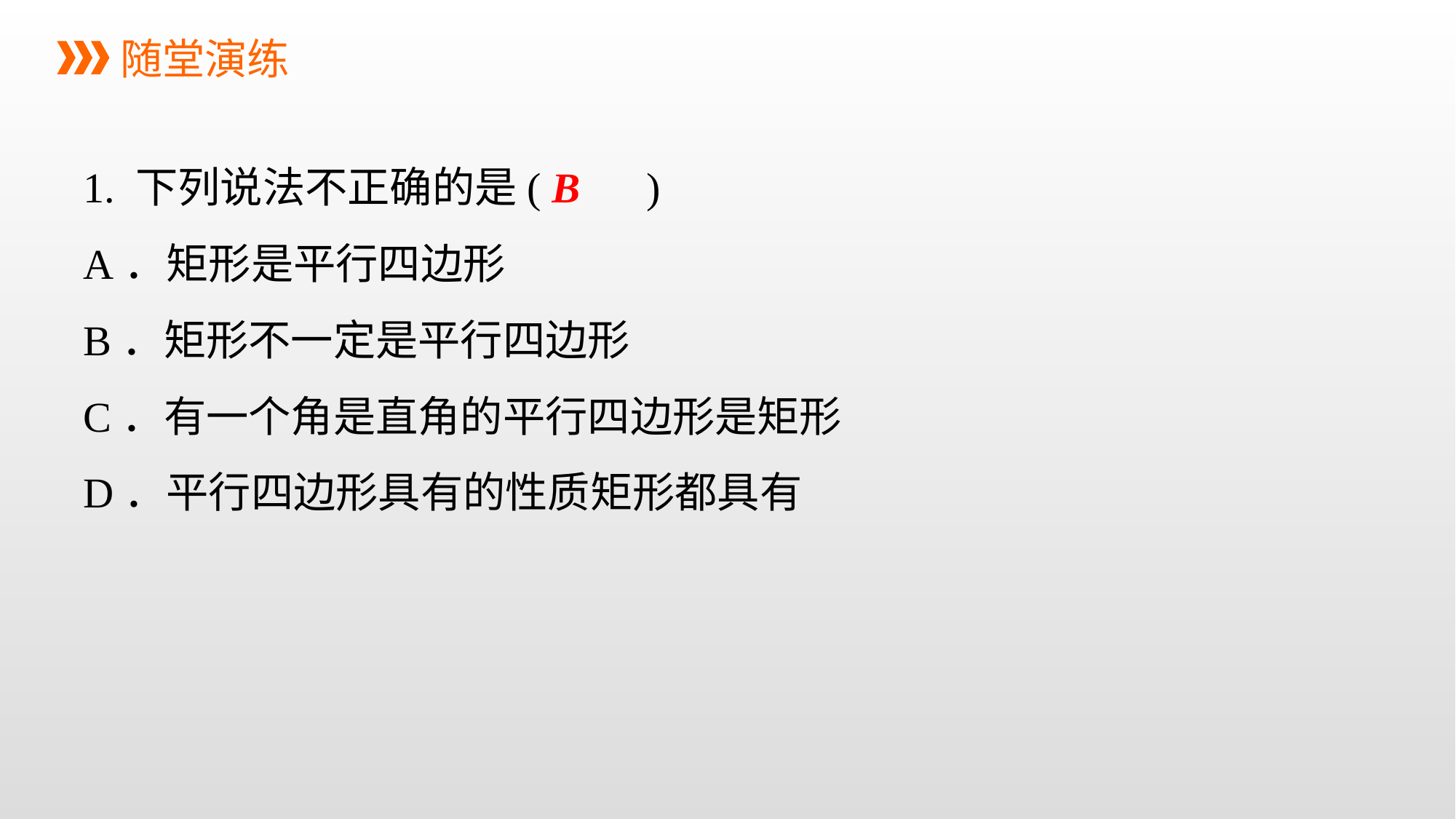

随堂演练

1. 下列说法不正确的是(　　)
A．矩形是平行四边形
B．矩形不一定是平行四边形
C．有一个角是直角的平行四边形是矩形
D．平行四边形具有的性质矩形都具有
B